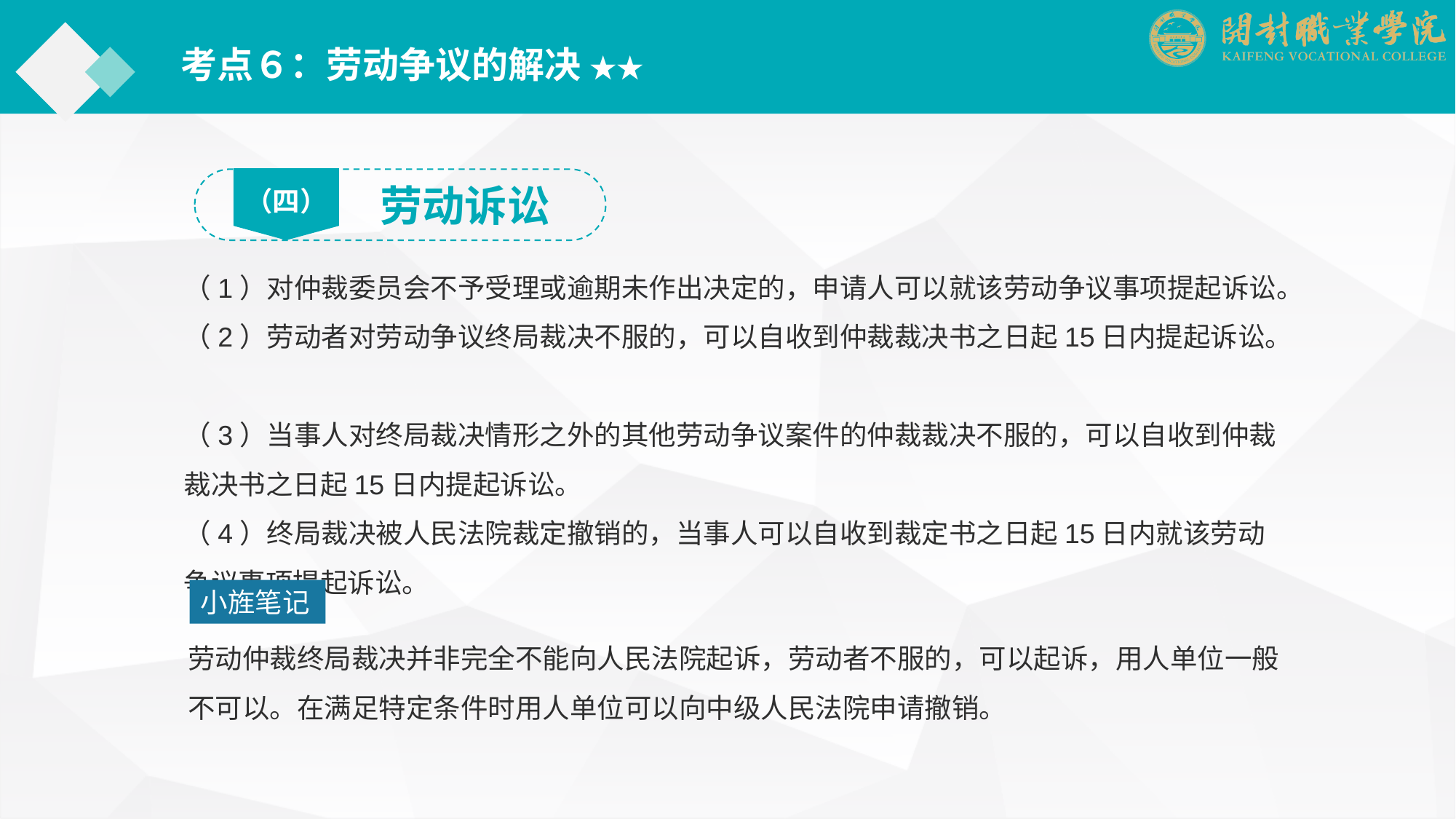

考点６：劳动争议的解决 ★★
（四）

劳动诉讼
（1）对仲裁委员会不予受理或逾期未作出决定的，申请人可以就该劳动争议事项提起诉讼。
（2）劳动者对劳动争议终局裁决不服的，可以自收到仲裁裁决书之日起15日内提起诉讼。
（3）当事人对终局裁决情形之外的其他劳动争议案件的仲裁裁决不服的，可以自收到仲裁裁决书之日起15日内提起诉讼。
（4）终局裁决被人民法院裁定撤销的，当事人可以自收到裁定书之日起15日内就该劳动争议事项提起诉讼。
小旌笔记
劳动仲裁终局裁决并非完全不能向人民法院起诉，劳动者不服的，可以起诉，用人单位一般不可以。在满足特定条件时用人单位可以向中级人民法院申请撤销。